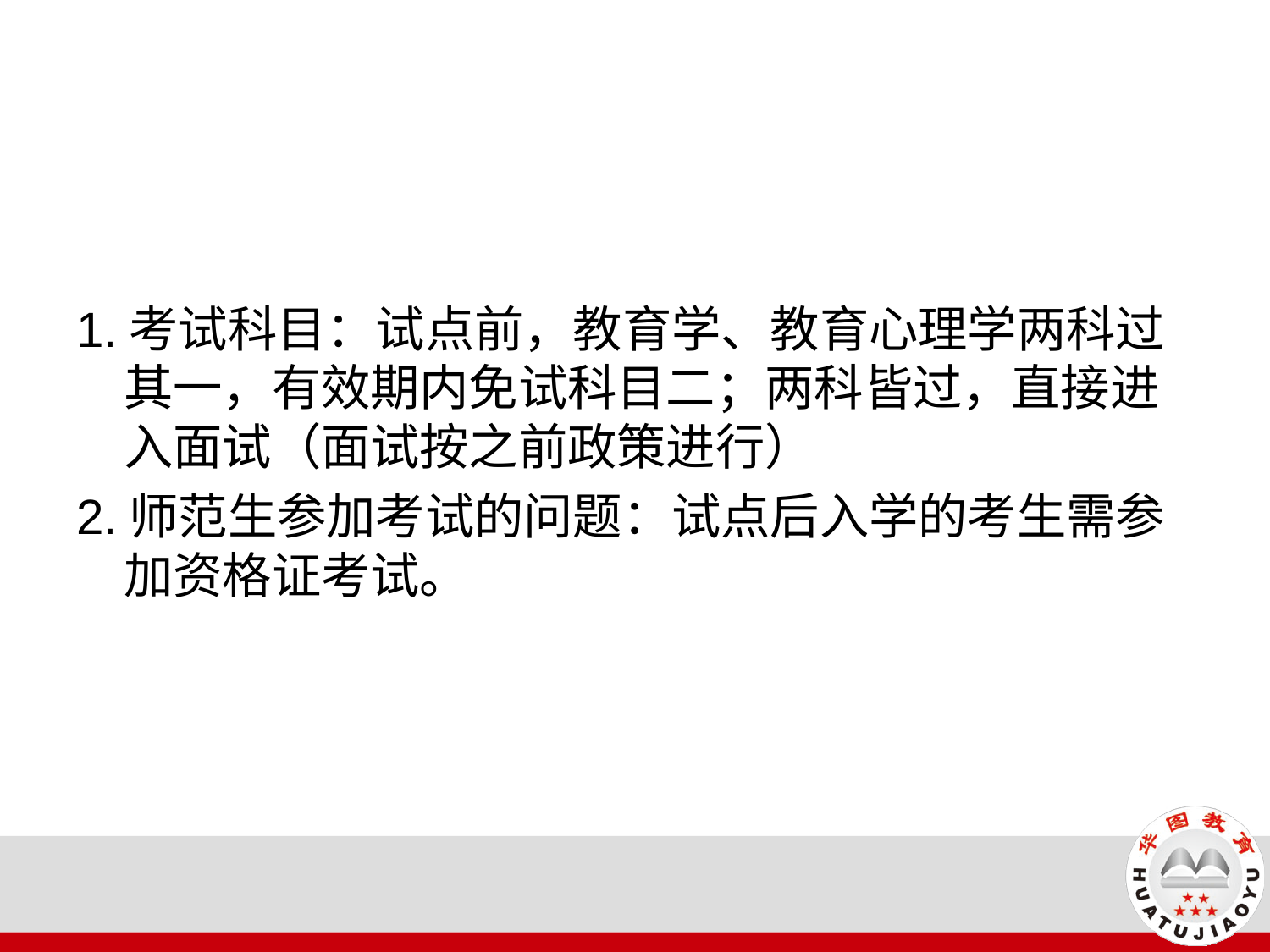

1.考试科目：试点前，教育学、教育心理学两科过其一，有效期内免试科目二；两科皆过，直接进入面试（面试按之前政策进行）
2.师范生参加考试的问题：试点后入学的考生需参加资格证考试。